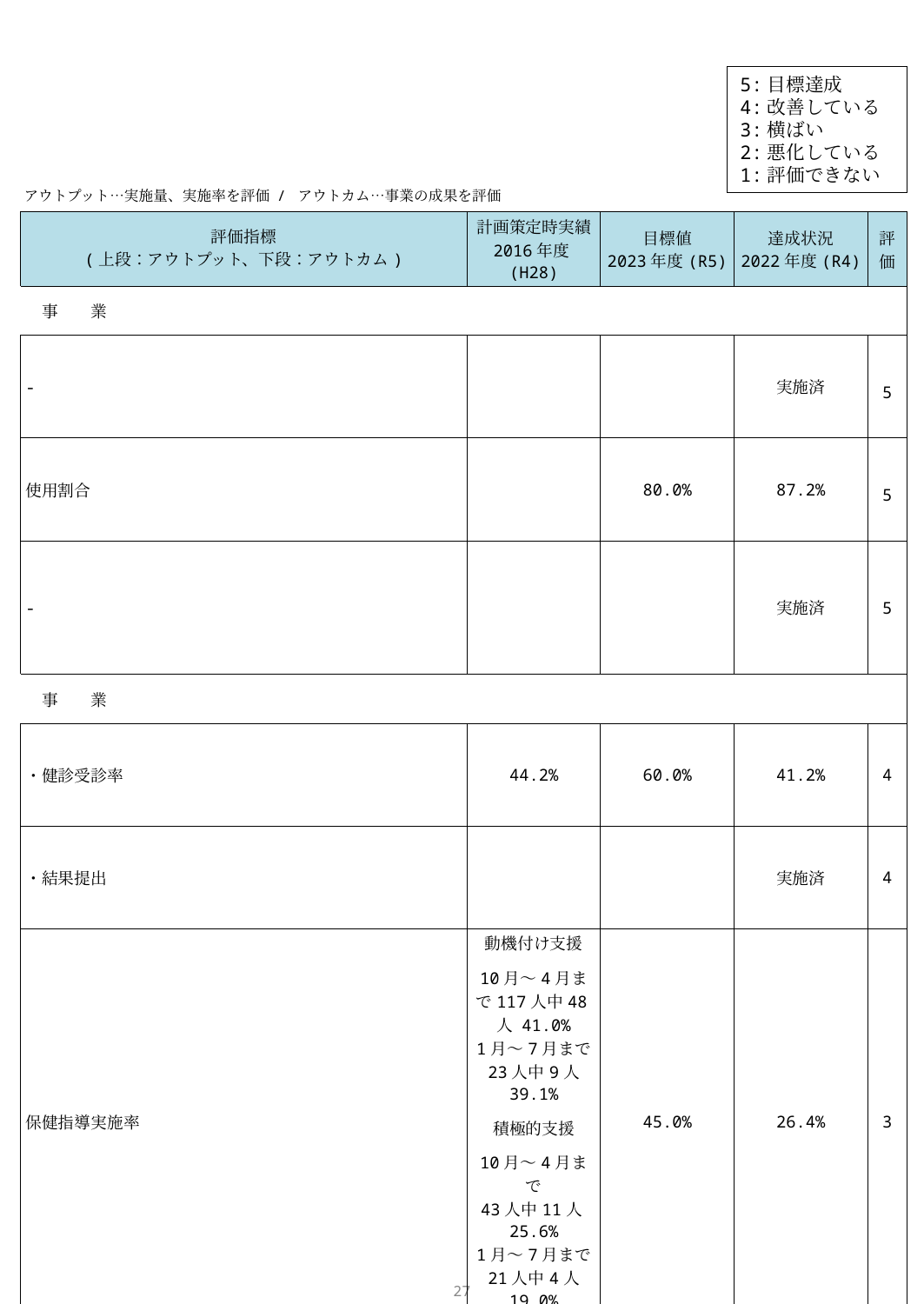

5:目標達成
4:改善している
3:横ばい
2:悪化している
1:評価できない
アウトプット…実施量、実施率を評価 / アウトカム…事業の成果を評価
| 評価指標 (上段：アウトプット、下段：アウトカム) | 計画策定時実績 2016年度(H28) | 目標値 2023年度(R5) | 達成状況 2022年度(R4) | 評価 |
| --- | --- | --- | --- | --- |
| 事　　業 |  |  |  |  |
| - |  |  | 実施済 | 5 |
| 使用割合 |  | 80.0% | 87.2% | 5 |
| - |  |  | 実施済 | 5 |
| 事　　業 |  |  |  |  |
| ・健診受診率 | 44.2% | 60.0% | 41.2% | 4 |
| ・結果提出 |  |  | 実施済 | 4 |
| 保健指導実施率 | 動機付け支援 10月～4月まで117人中48人 41.0% 1月～7月まで 23人中9人 39.1% 積極的支援 10月～4月まで 43人中11人25.6% 1月～7月まで 21人中4人 19.0% | 45.0% | 26.4% | 3 |
27